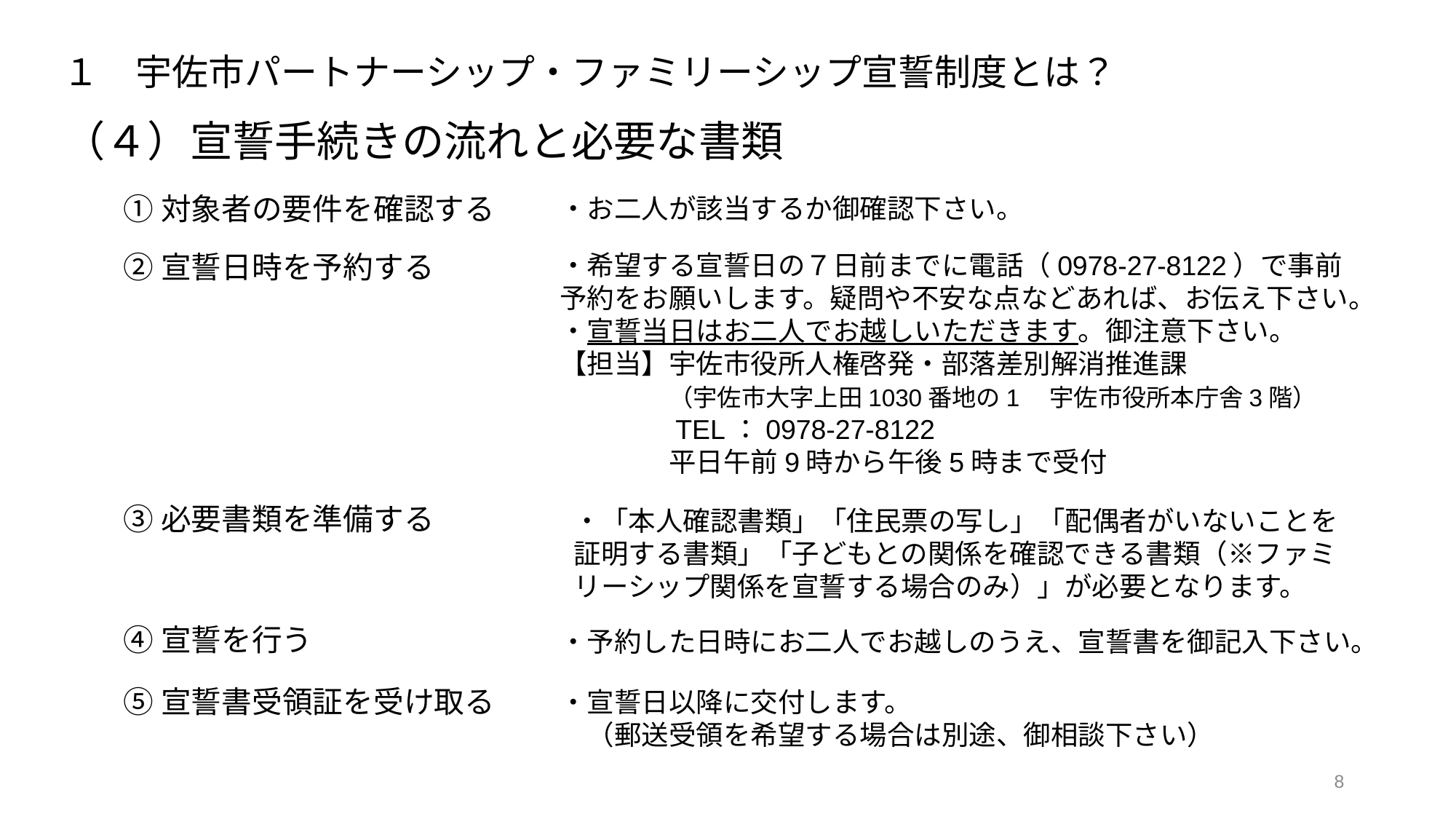

１　宇佐市パートナーシップ・ファミリーシップ宣誓制度とは？

（４）宣誓手続きの流れと必要な書類
①対象者の要件を確認する
・お二人が該当するか御確認下さい。
②宣誓日時を予約する
・希望する宣誓日の７日前までに電話（0978-27-8122）で事前予約をお願いします。疑問や不安な点などあれば、お伝え下さい。
・宣誓当日はお二人でお越しいただきます。御注意下さい。
【担当】宇佐市役所人権啓発・部落差別解消推進課
　　　　（宇佐市大字上田1030番地の1　宇佐市役所本庁舎3階）
　　　　TEL：0978-27-8122
　　　　平日午前9時から午後5時まで受付
③必要書類を準備する
・「本人確認書類」「住民票の写し」「配偶者がいないことを証明する書類」「子どもとの関係を確認できる書類（※ファミリーシップ関係を宣誓する場合のみ）」が必要となります。
④宣誓を行う
・予約した日時にお二人でお越しのうえ、宣誓書を御記入下さい。
⑤宣誓書受領証を受け取る
・宣誓日以降に交付します。
　（郵送受領を希望する場合は別途、御相談下さい）
8